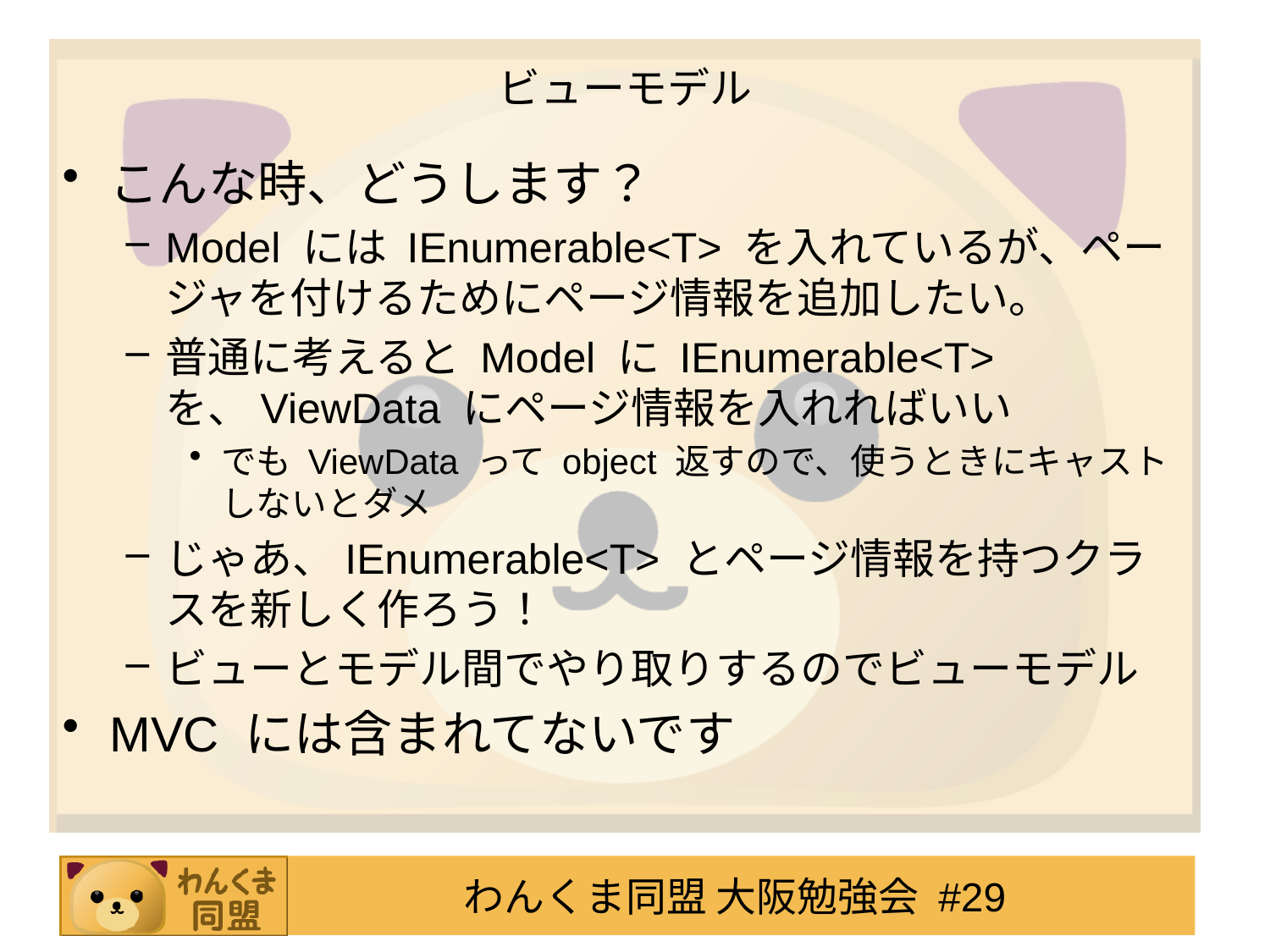

# ビューモデル
こんな時、どうします？
Model には IEnumerable<T> を入れているが、ページャを付けるためにページ情報を追加したい。
普通に考えると Model に IEnumerable<T> を、ViewData にページ情報を入れればいい
でも ViewData って object 返すので、使うときにキャストしないとダメ
じゃあ、IEnumerable<T> とページ情報を持つクラスを新しく作ろう！
ビューとモデル間でやり取りするのでビューモデル
MVC には含まれてないです